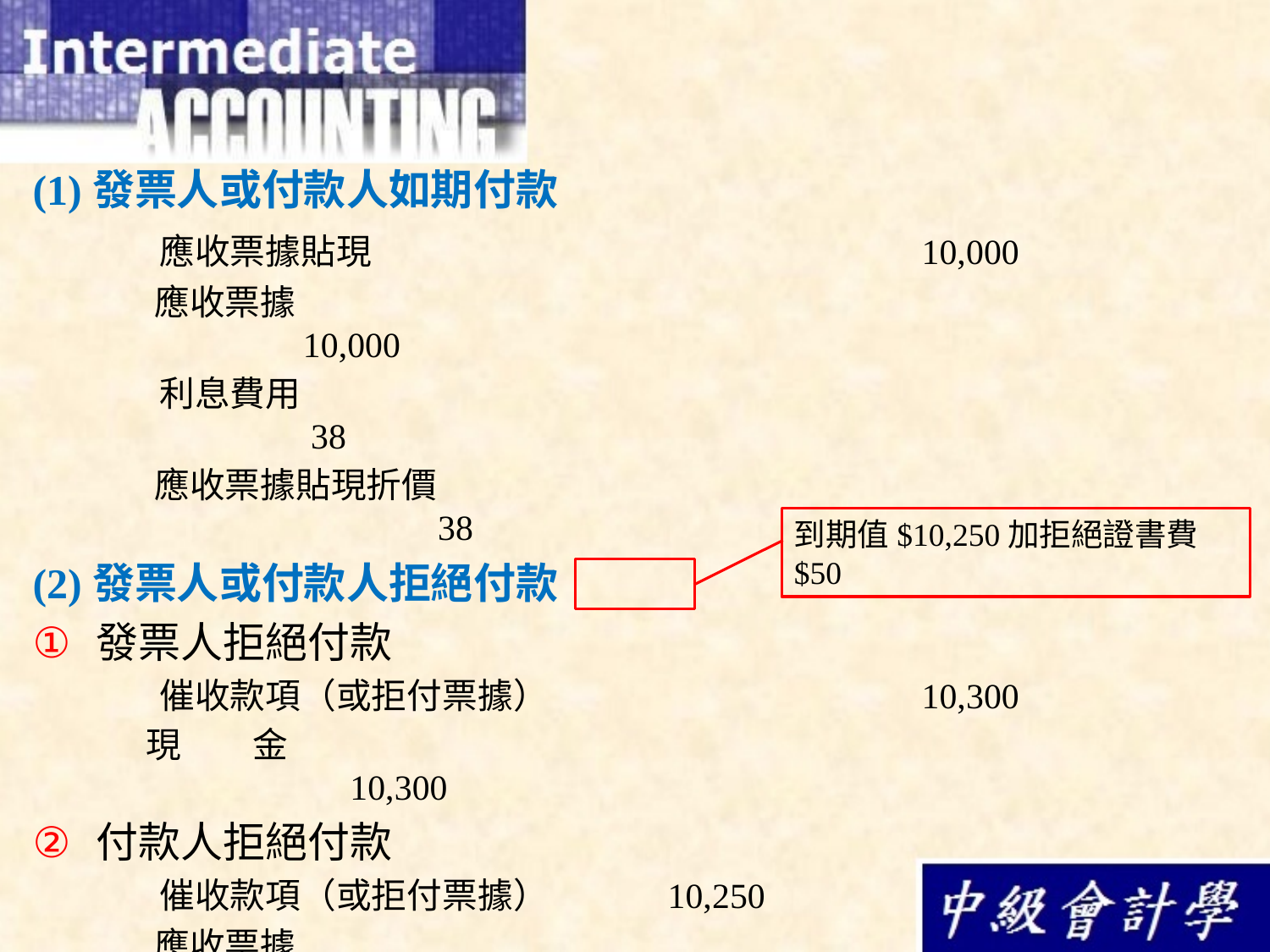

(1)發票人或付款人如期付款
	應收票據貼現	　　				10,000
　　　  應收票據	　　　								 10,000
　	利息費用									  38
　　　  應收票據貼現折價								   	  38
(2)發票人或付款人拒絕付款
發票人拒絕付款
	催收款項（或拒付票據）			10,300
　　　 現　　金 　　									       10,300
付款人拒絕付款
	催收款項（或拒付票據）    　	10,250
　　　  應收票據	　									 	 10,000
　　　  利息收入	　											250

到期值$10,250加拒絕證書費$50